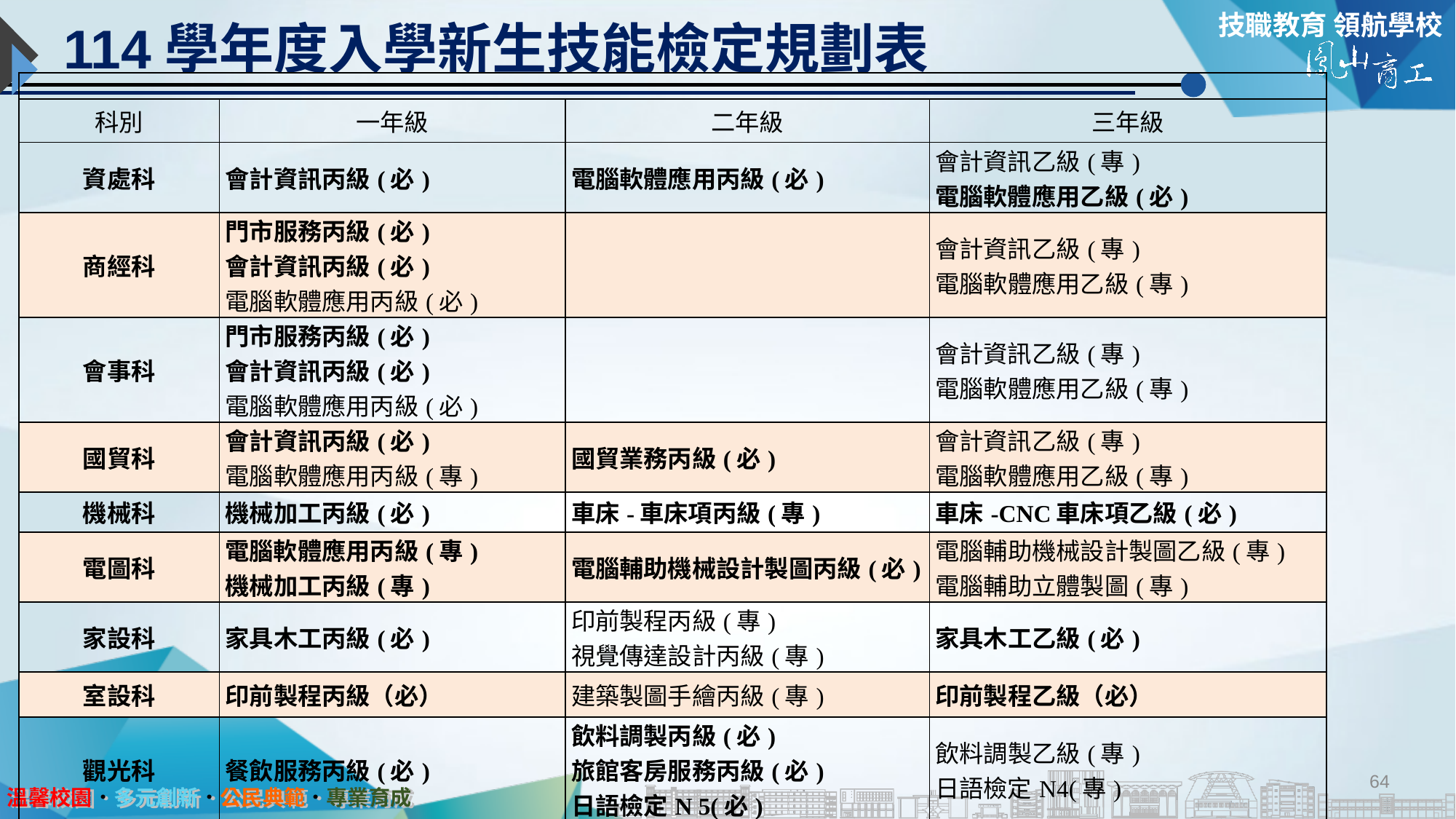

# 114學年度入學新生技能檢定規劃表
|  |  |  |  |
| --- | --- | --- | --- |
| 科別 | 一年級 | 二年級 | 三年級 |
| 資處科 | 會計資訊丙級(必) | 電腦軟體應用丙級(必) | 會計資訊乙級(專) 電腦軟體應用乙級(必) |
| 商經科 | 門市服務丙級(必) 會計資訊丙級(必) 電腦軟體應用丙級(必) |  | 會計資訊乙級(專) 電腦軟體應用乙級(專) |
| 會事科 | 門市服務丙級(必) 會計資訊丙級(必) 電腦軟體應用丙級(必) |  | 會計資訊乙級(專) 電腦軟體應用乙級(專) |
| 國貿科 | 會計資訊丙級(必) 電腦軟體應用丙級(專) | 國貿業務丙級(必) | 會計資訊乙級(專) 電腦軟體應用乙級(專) |
| 機械科 | 機械加工丙級(必) | 車床-車床項丙級(專) | 車床-CNC車床項乙級(必) |
| 電圖科 | 電腦軟體應用丙級(專) 機械加工丙級(專) | 電腦輔助機械設計製圖丙級(必) | 電腦輔助機械設計製圖乙級(專) 電腦輔助立體製圖(專) |
| 家設科 | 家具木工丙級(必) | 印前製程丙級(專) 視覺傳達設計丙級(專) | 家具木工乙級(必) |
| 室設科 | 印前製程丙級（必） | 建築製圖手繪丙級(專) | 印前製程乙級（必） |
| 觀光科 | 餐飲服務丙級(必) | 飲料調製丙級(必) 旅館客房服務丙級(必) 日語檢定N 5(必) | 飲料調製乙級(專) 日語檢定N4(專) |

64